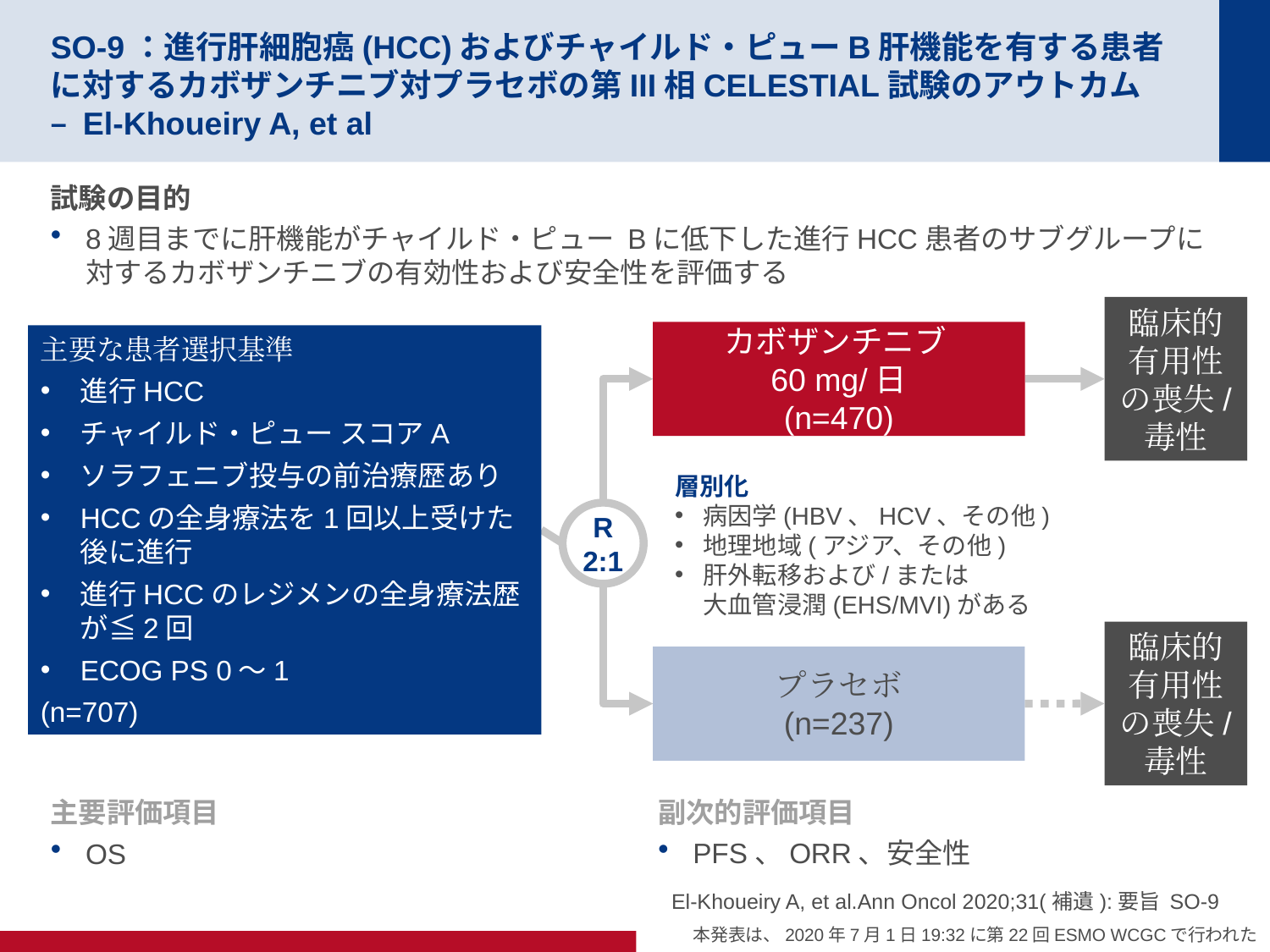

# SO-9：進行肝細胞癌(HCC)およびチャイルド・ピューB肝機能を有する患者に対するカボザンチニブ対プラセボの第III相CELESTIAL試験のアウトカム – El-Khoueiry A, et al
試験の目的
8週目までに肝機能がチャイルド・ピュー Bに低下した進行HCC患者のサブグループに対するカボザンチニブの有効性および安全性を評価する
臨床的有用性の喪失/
毒性
カボザンチニブ
60 mg/日
(n=470)
主要な患者選択基準
進行HCC
チャイルド・ピュー スコアA
ソラフェニブ投与の前治療歴あり
HCCの全身療法を1回以上受けた後に進行
進行HCCのレジメンの全身療法歴が≦2回
ECOG PS 0～1
(n=707)
層別化
病因学(HBV、HCV、その他)
地理地域(アジア、その他)
肝外転移および/または
大血管浸潤(EHS/MVI)がある

R
2:1
臨床的有用性の喪失/
毒性
プラセボ
(n=237)
主要評価項目
OS

副次的評価項目
PFS、ORR、安全性
El-Khoueiry A, et al.Ann Oncol 2020;31(補遺):要旨 SO-9
本発表は、2020年7月1日19:32に第22回ESMO WCGCで行われた